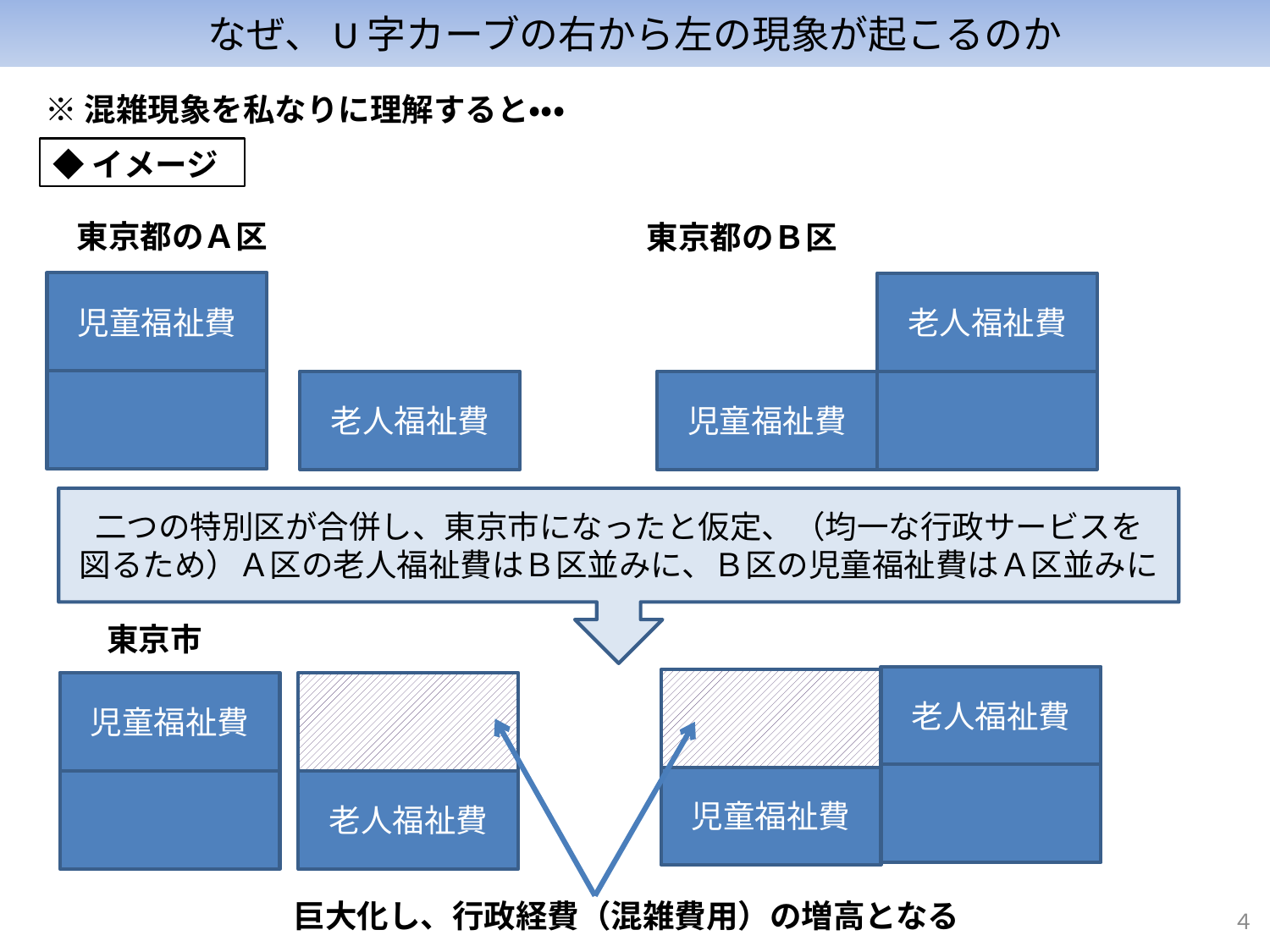

# なぜ、U字カーブの右から左の現象が起こるのか
※混雑現象を私なりに理解すると・・・
◆イメージ
東京都のＡ区
児童福祉費

老人福祉費
東京都のＢ区
老人福祉費
児童福祉費

二つの特別区が合併し、東京市になったと仮定、（均一な行政サービスを
図るため）Ａ区の老人福祉費はＢ区並みに、Ｂ区の児童福祉費はＡ区並みに
東京市
老人福祉費

児童福祉費
児童福祉費

老人福祉費
巨大化し、行政経費（混雑費用）の増高となる
４